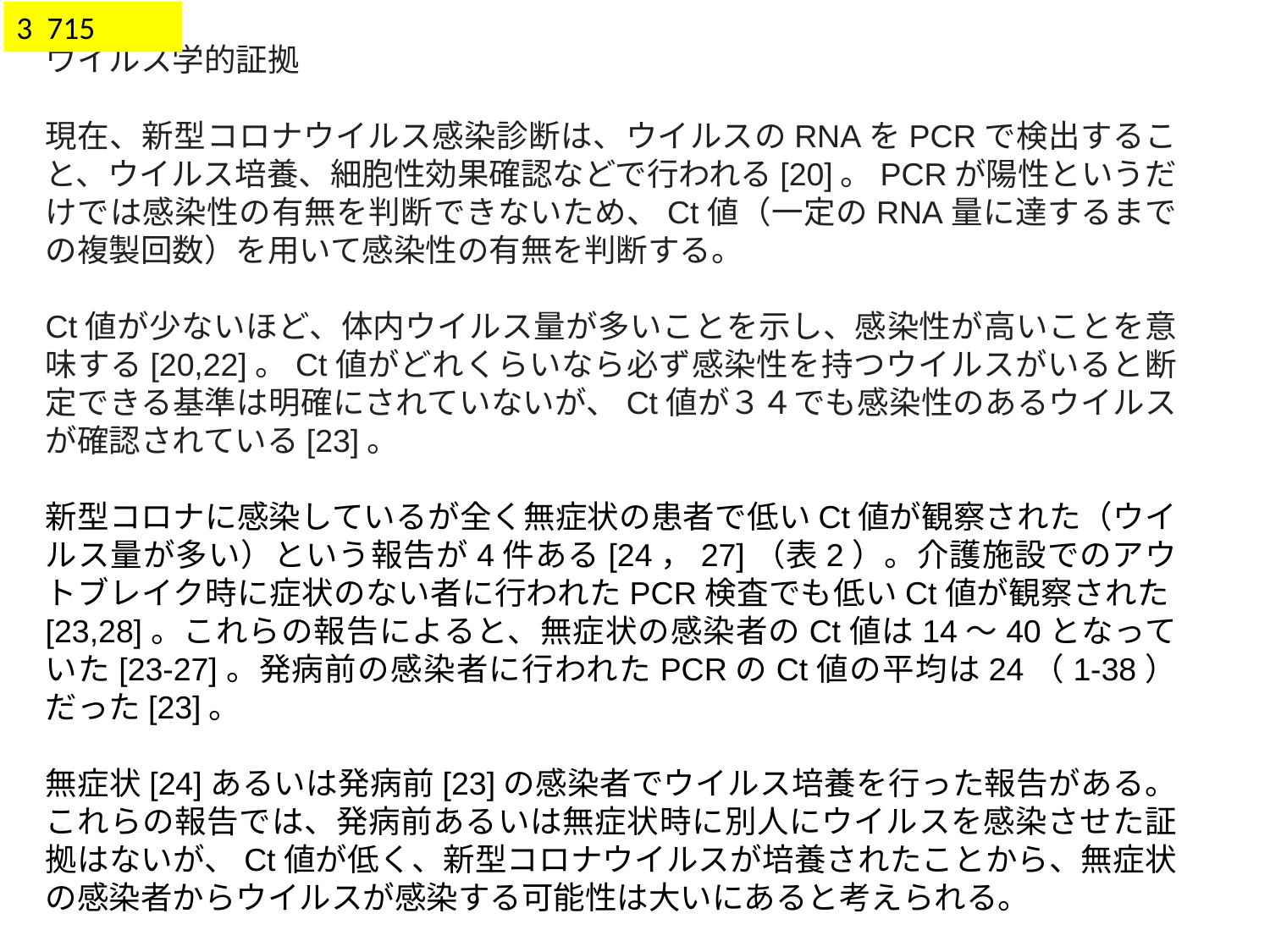

3  715
ウイルス学的証拠

現在、新型コロナウイルス感染診断は、ウイルスのRNAをPCRで検出すること、ウイルス培養、細胞性効果確認などで行われる[20]。PCRが陽性というだけでは感染性の有無を判断できないため、Ct値（一定のRNA量に達するまでの複製回数）を用いて感染性の有無を判断する。

Ct値が少ないほど、体内ウイルス量が多いことを示し、感染性が高いことを意味する[20,22]。Ct値がどれくらいなら必ず感染性を持つウイルスがいると断定できる基準は明確にされていないが、Ct値が３４でも感染性のあるウイルスが確認されている[23]。

新型コロナに感染しているが全く無症状の患者で低いCt値が観察された（ウイルス量が多い）という報告が4件ある[24，27]（表2）。介護施設でのアウトブレイク時に症状のない者に行われたPCR検査でも低いCt値が観察された[23,28]。これらの報告によると、無症状の感染者のCt値は14～40となっていた[23-27]。発病前の感染者に行われたPCRのCt値の平均は24（1-38）だった[23]。

無症状[24]あるいは発病前[23]の感染者でウイルス培養を行った報告がある。これらの報告では、発病前あるいは無症状時に別人にウイルスを感染させた証拠はないが、Ct値が低く、新型コロナウイルスが培養されたことから、無症状の感染者からウイルスが感染する可能性は大いにあると考えられる。